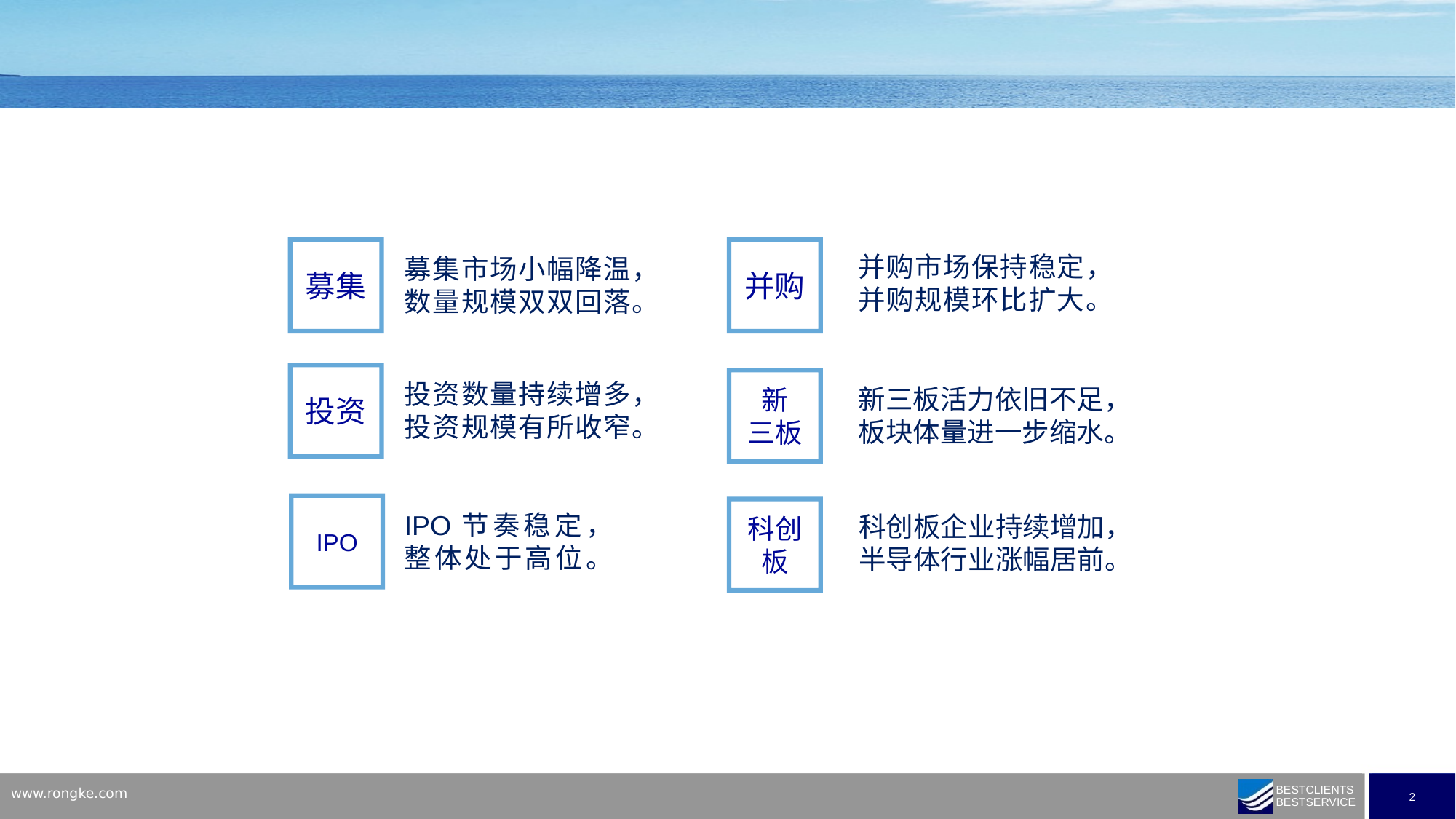

募集
并购
并购市场保持稳定，
并购规模环比扩大。
募集市场小幅降温，
数量规模双双回落。
投资
新
三板
投资数量持续增多，
投资规模有所收窄。
新三板活力依旧不足，
板块体量进一步缩水。
IPO
科创板
IPO节奏稳定，
整体处于高位。
科创板企业持续增加，
半导体行业涨幅居前。